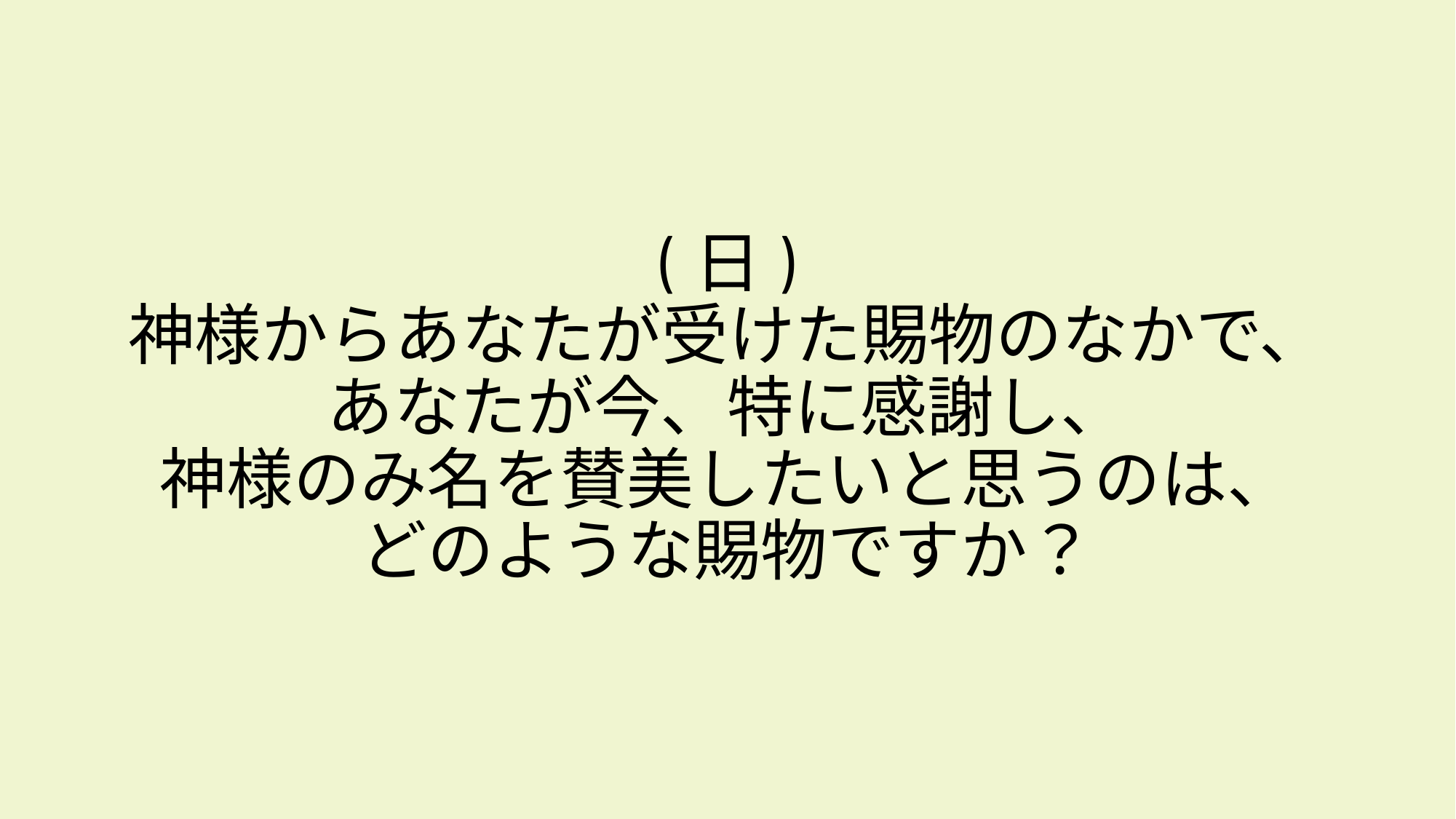

# (日) 神様からあなたが受けた賜物のなかで、あなたが今、特に感謝し、 神様のみ名を賛美したいと思うのは、 どのような賜物ですか？